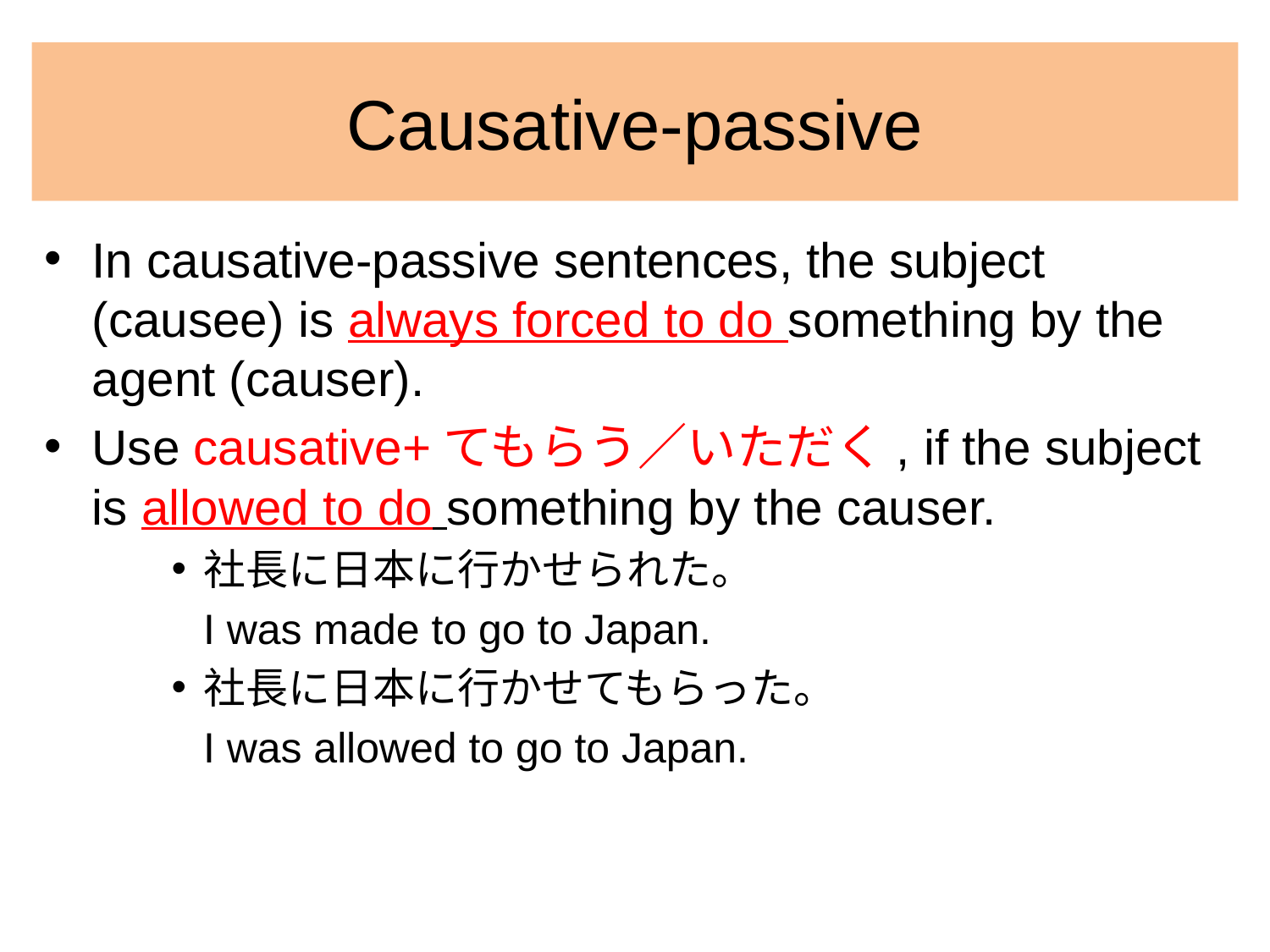

# Causative-passive
In causative-passive sentences, the subject (causee) is always forced to do something by the agent (causer).
Use causative+てもらう／いただく, if the subject is allowed to do something by the causer.
社長に日本に行かせられた。
	I was made to go to Japan.
社長に日本に行かせてもらった。
	I was allowed to go to Japan.